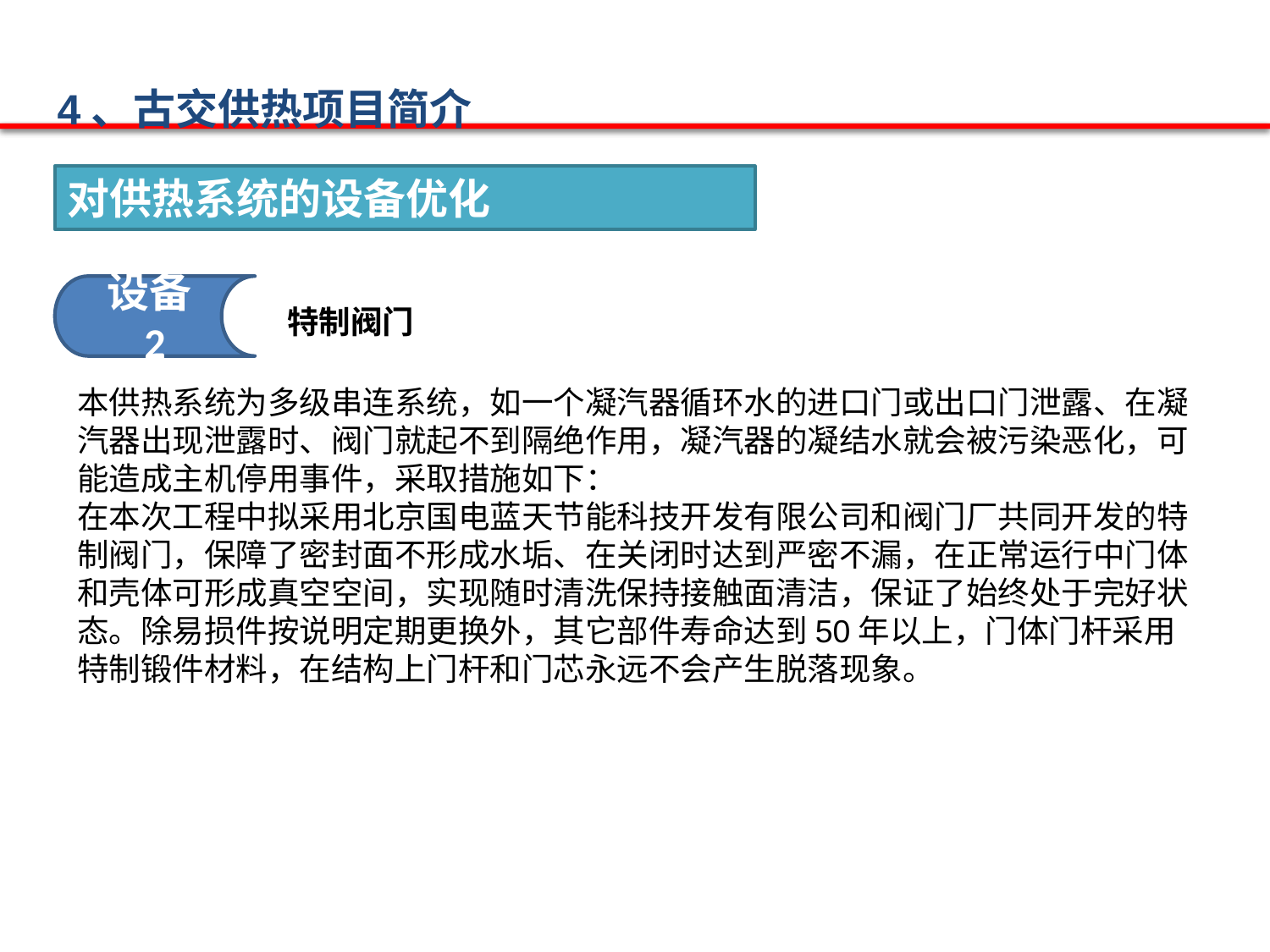

4、古交供热项目简介

对供热系统的设备优化
设备2
特制阀门
本供热系统为多级串连系统，如一个凝汽器循环水的进口门或出口门泄露、在凝汽器出现泄露时、阀门就起不到隔绝作用，凝汽器的凝结水就会被污染恶化，可能造成主机停用事件，采取措施如下：
在本次工程中拟采用北京国电蓝天节能科技开发有限公司和阀门厂共同开发的特制阀门，保障了密封面不形成水垢、在关闭时达到严密不漏，在正常运行中门体和壳体可形成真空空间，实现随时清洗保持接触面清洁，保证了始终处于完好状态。除易损件按说明定期更换外，其它部件寿命达到50年以上，门体门杆采用特制锻件材料，在结构上门杆和门芯永远不会产生脱落现象。